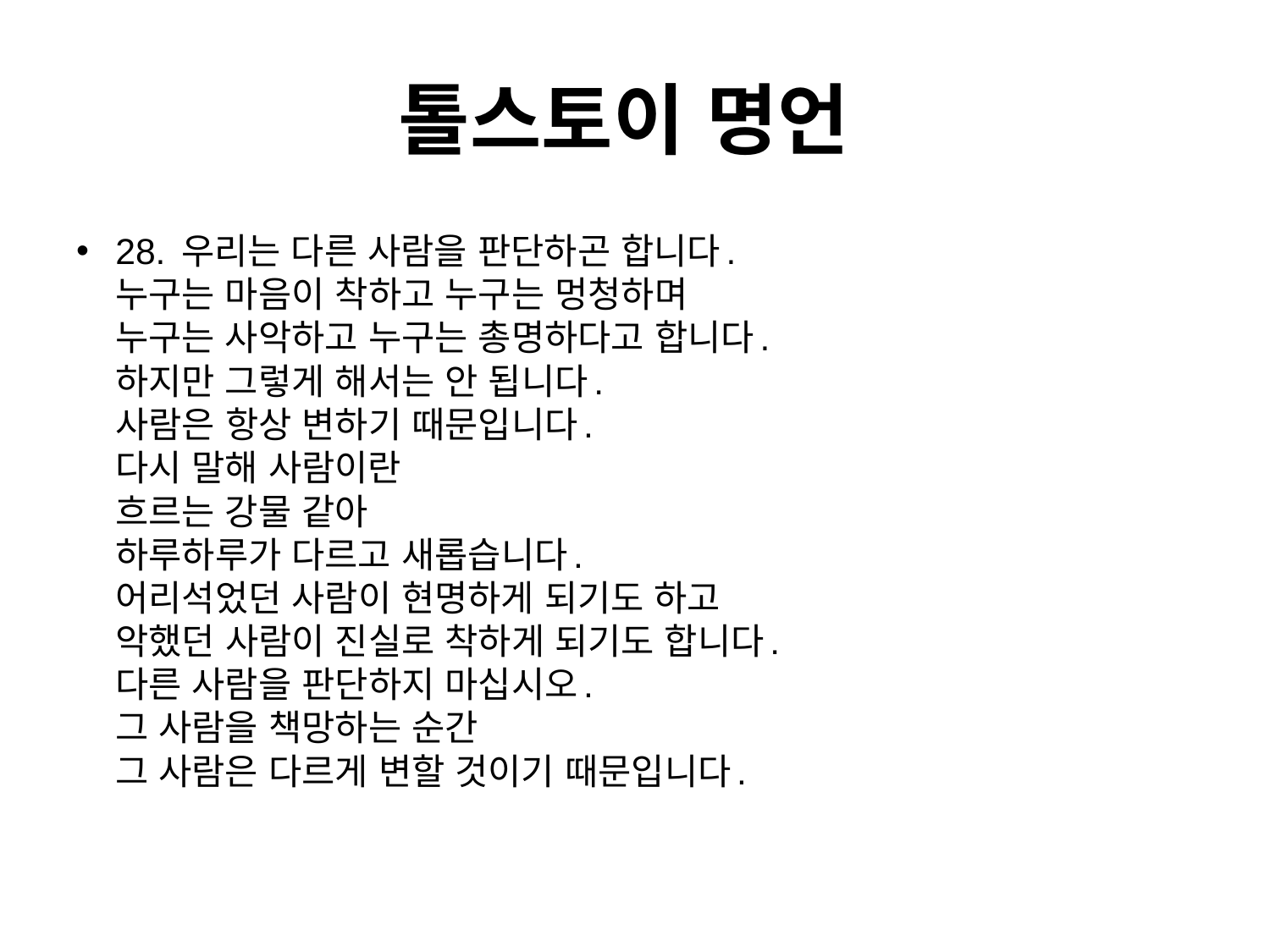

# 톨스토이 명언
28. 우리는 다른 사람을 판단하곤 합니다.
누구는 마음이 착하고 누구는 멍청하며
누구는 사악하고 누구는 총명하다고 합니다.
하지만 그렇게 해서는 안 됩니다.
사람은 항상 변하기 때문입니다.
다시 말해 사람이란
흐르는 강물 같아
하루하루가 다르고 새롭습니다.
어리석었던 사람이 현명하게 되기도 하고
악했던 사람이 진실로 착하게 되기도 합니다.
다른 사람을 판단하지 마십시오.
그 사람을 책망하는 순간
그 사람은 다르게 변할 것이기 때문입니다.